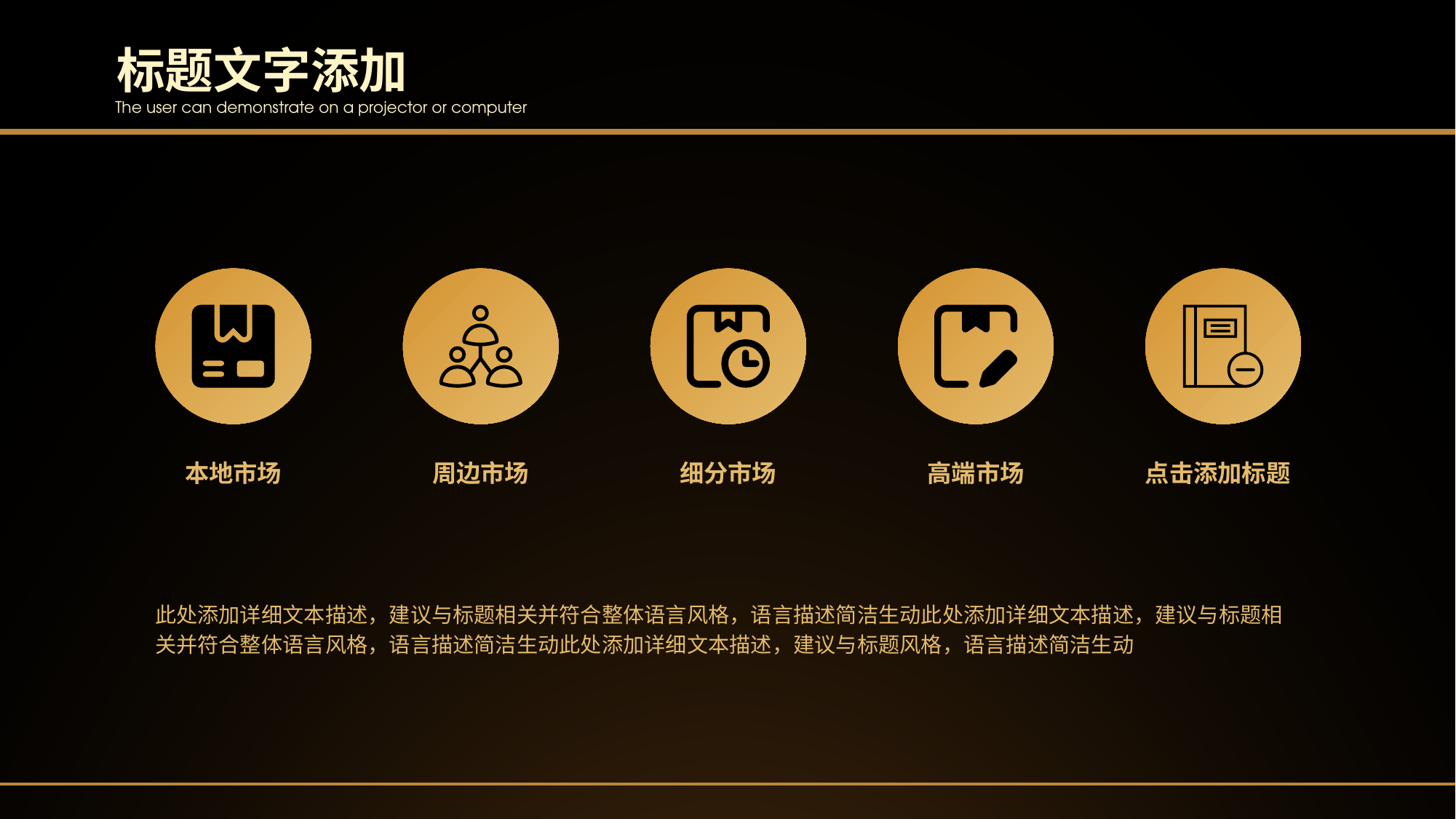

标题文字添加
The user can demonstrate on a projector or computer

本地市场
周边市场
细分市场
高端市场
点击添加标题
此处添加详细文本描述，建议与标题相关并符合整体语言风格，语言描述简洁生动此处添加详细文本描述，建议与标题相关并符合整体语言风格，语言描述简洁生动此处添加详细文本描述，建议与标题风格，语言描述简洁生动